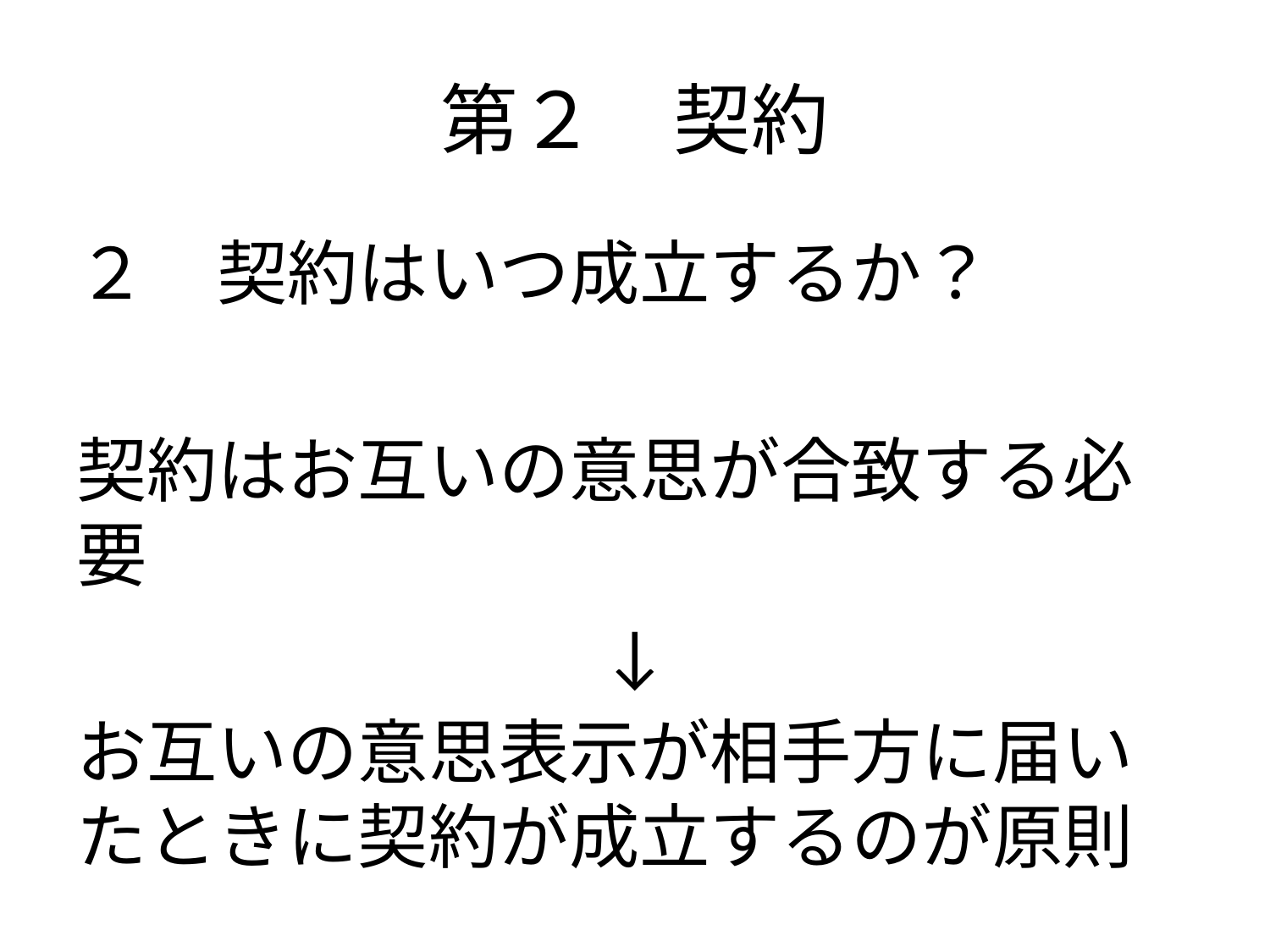

# 第２　契約
２　契約はいつ成立するか？

契約はお互いの意思が合致する必要
↓
お互いの意思表示が相手方に届いたときに契約が成立するのが原則